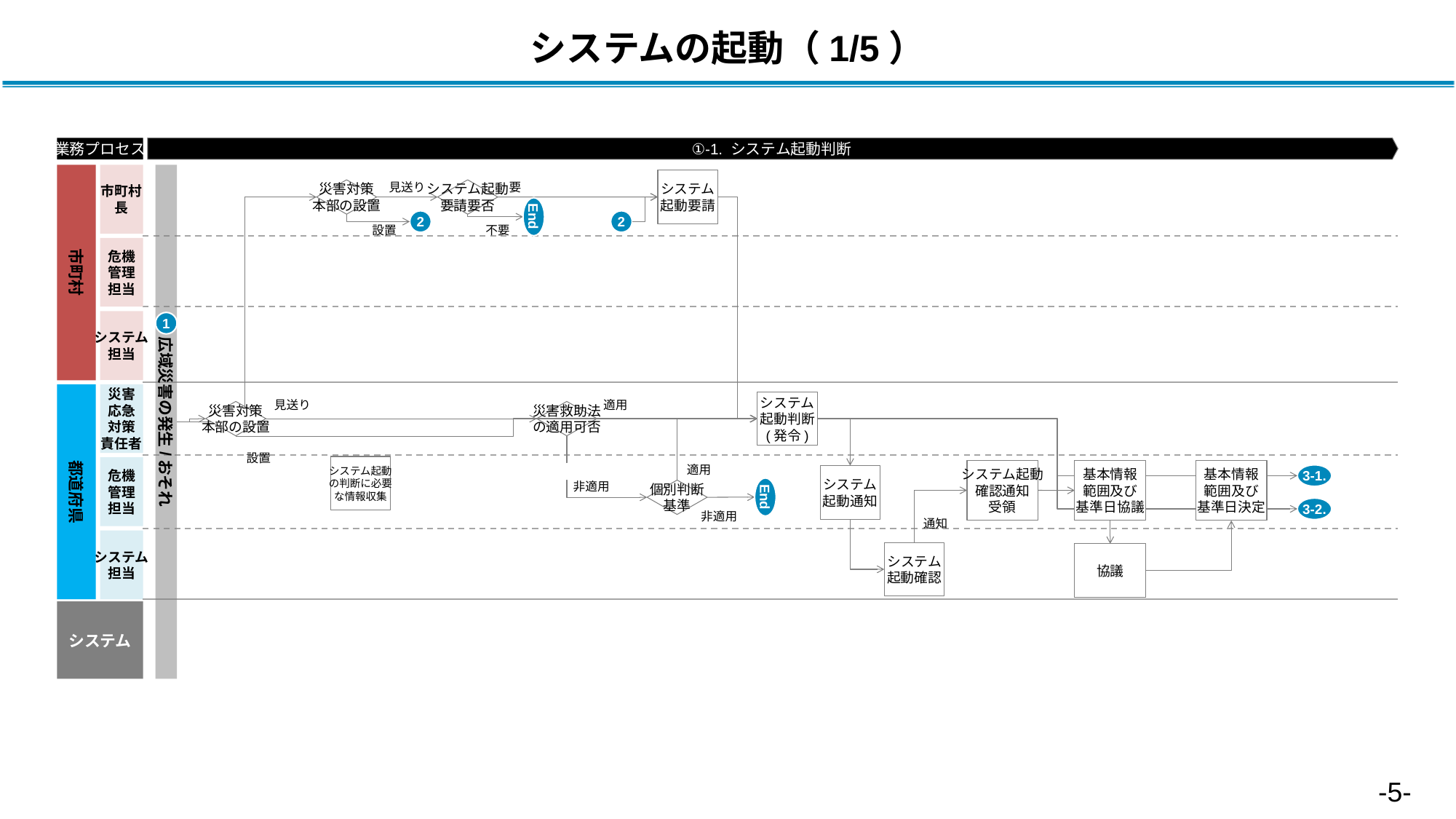

# システムの起動（1/5）
①-1. システム起動判断
業務プロセス
市町村
市町村
長
広域災害の発生/おそれ
システム
起動要請

見送り
要
災害対策
本部の設置
システム起動
要請要否
End
2
設置
不要
2
危機
管理
担当

システム
担当
1

災害
応急
対策
責任者
都道府県

システム
起動判断
(発令)
見送り
適用
災害救助法
の適用可否
非適用
災害対策
本部の設置
設置
システム起動
の判断に必要
な情報収集
危機
管理
担当
適用
End
個別判断
基準
非適用
システム起動
確認通知
受領
基本情報
範囲及び
基準日決定
基本情報
範囲及び
基準日協議

3-1.
3-2.
システム
起動通知

通知
システム
担当

システム
起動確認
協議
システム